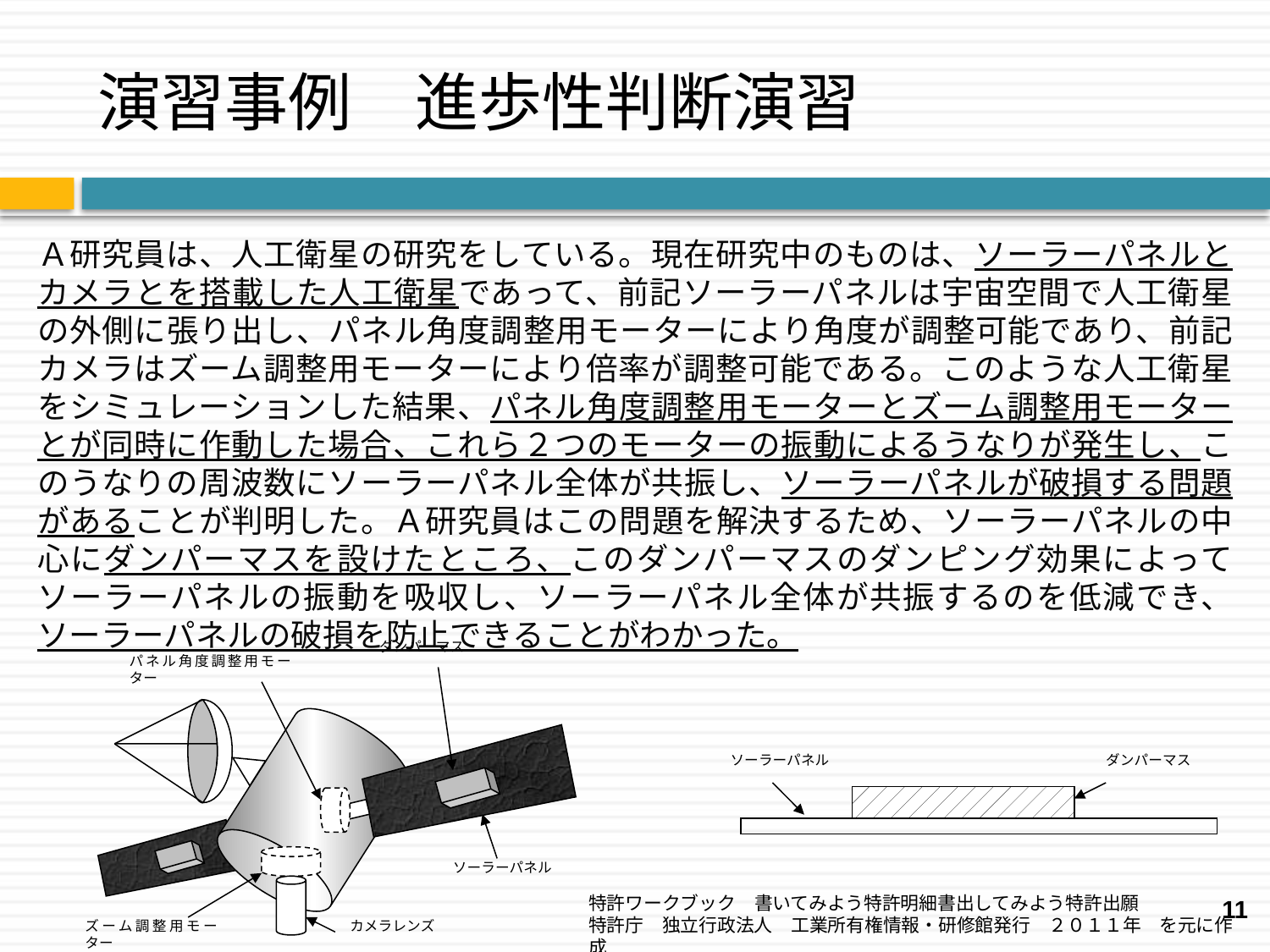

演習事例　進歩性判断演習
Ａ研究員は、人工衛星の研究をしている。現在研究中のものは、ソーラーパネルとカメラとを搭載した人工衛星であって、前記ソーラーパネルは宇宙空間で人工衛星の外側に張り出し、パネル角度調整用モーターにより角度が調整可能であり、前記カメラはズーム調整用モーターにより倍率が調整可能である。このような人工衛星をシミュレーションした結果、パネル角度調整用モーターとズーム調整用モーターとが同時に作動した場合、これら２つのモーターの振動によるうなりが発生し、このうなりの周波数にソーラーパネル全体が共振し、ソーラーパネルが破損する問題があることが判明した。Ａ研究員はこの問題を解決するため、ソーラーパネルの中心にダンパーマスを設けたところ、このダンパーマスのダンピング効果によってソーラーパネルの振動を吸収し、ソーラーパネル全体が共振するのを低減でき、ソーラーパネルの破損を防止できることがわかった。
ダンパーマス
パネル角度調整用モーター

ソーラーパネル

ズーム調整用モーター

カメラレンズ
ソーラーパネル
ダンパーマス

11
特許ワークブック　書いてみよう特許明細書出してみよう特許出願
特許庁　独立行政法人　工業所有権情報・研修館発行　２０１１年　を元に作成